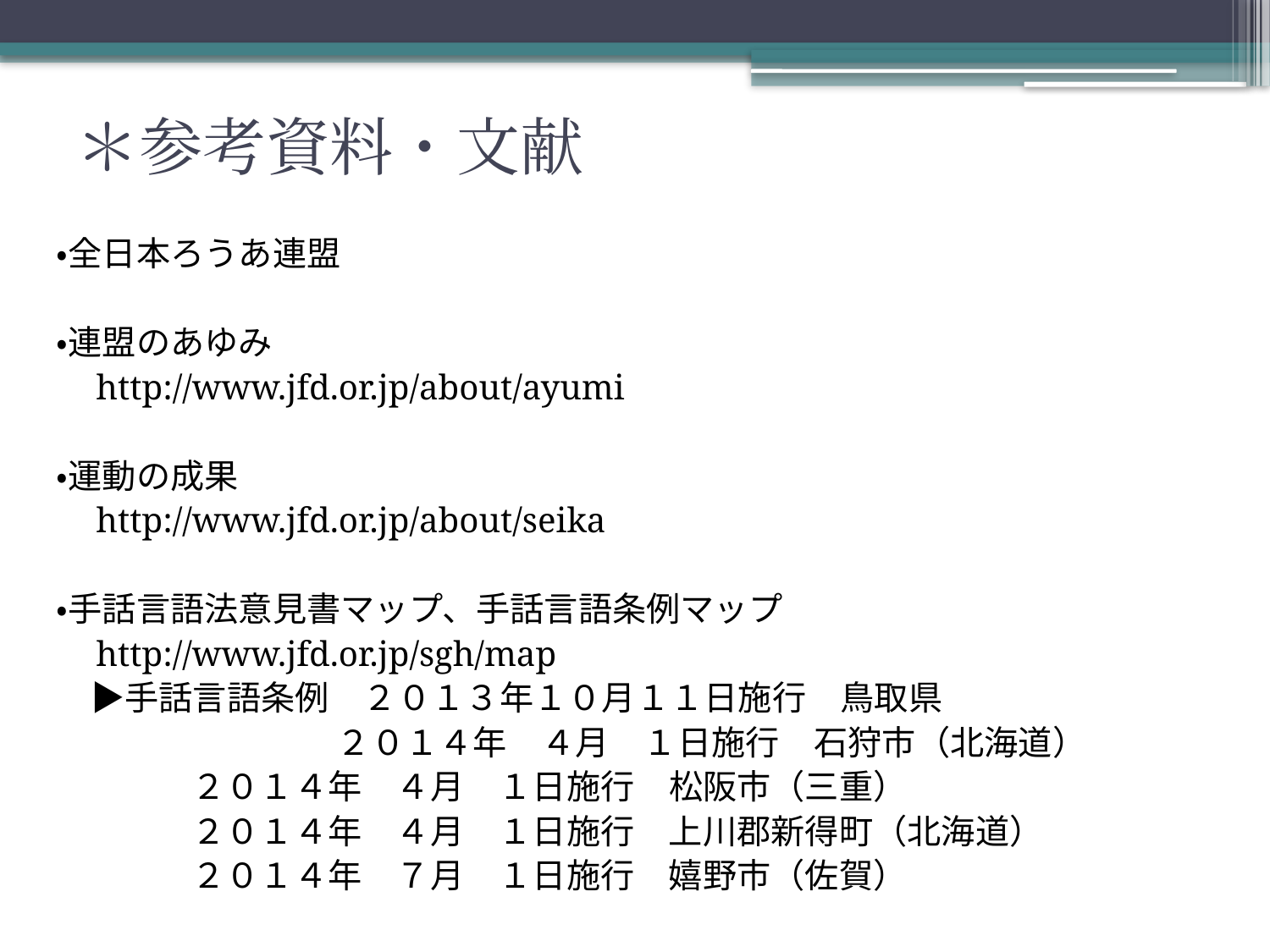

# ＊参考資料・文献
・全日本ろうあ連盟

・連盟のあゆみ
　http://www.jfd.or.jp/about/ayumi

・運動の成果
　http://www.jfd.or.jp/about/seika

・手話言語法意見書マップ、手話言語条例マップ
　http://www.jfd.or.jp/sgh/map
　▶手話言語条例　２０１３年１０月１１日施行　鳥取県
　　　　　　　　 ２０１４年　４月　１日施行　石狩市（北海道）
                 ２０１４年　４月　１日施行　松阪市（三重）
                 ２０１４年　４月　１日施行　上川郡新得町（北海道）
                 ２０１４年　７月　１日施行　嬉野市（佐賀）